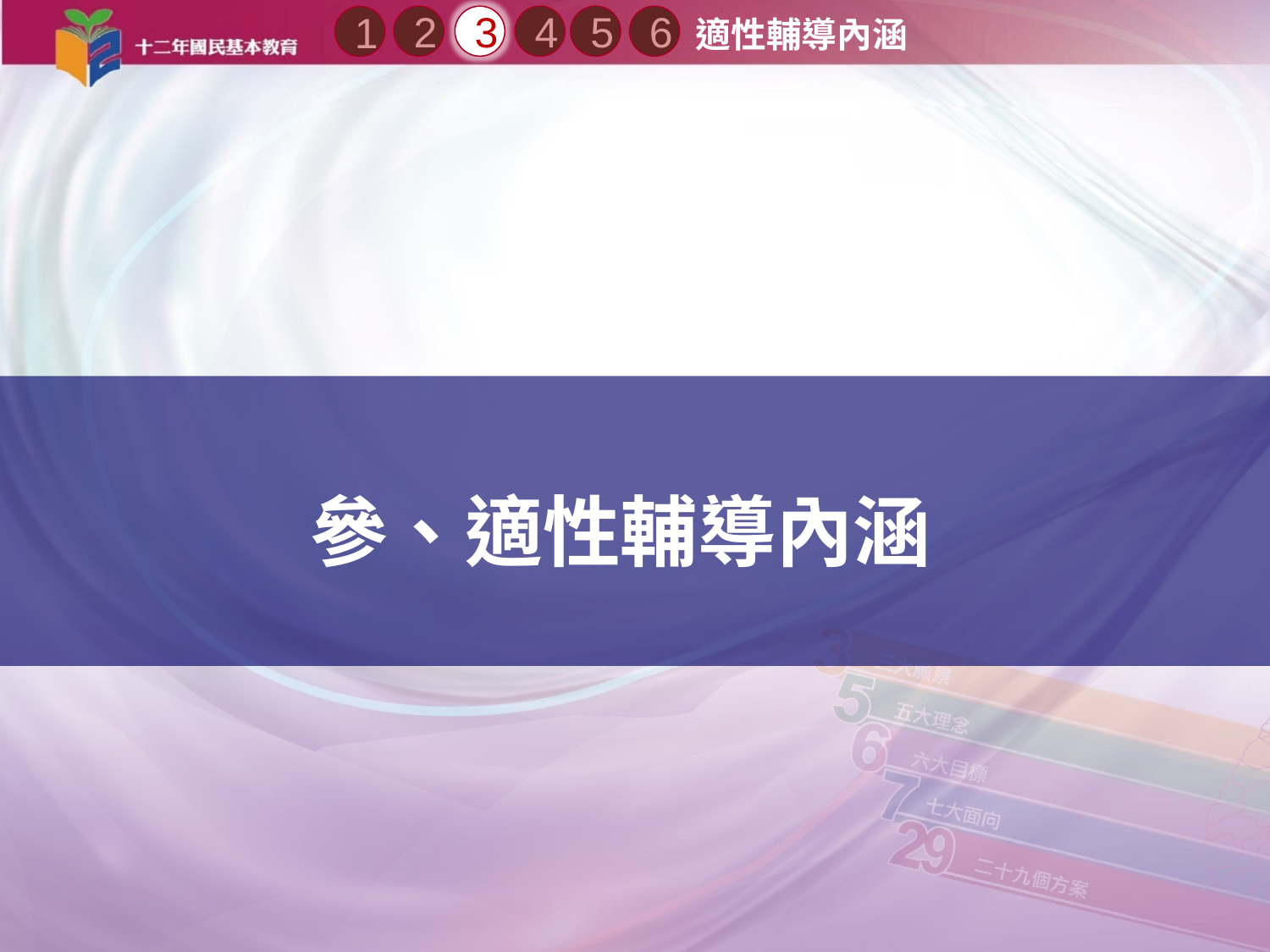

2
3
4
5
6
1
適性輔導內涵
#

參、適性輔導內涵